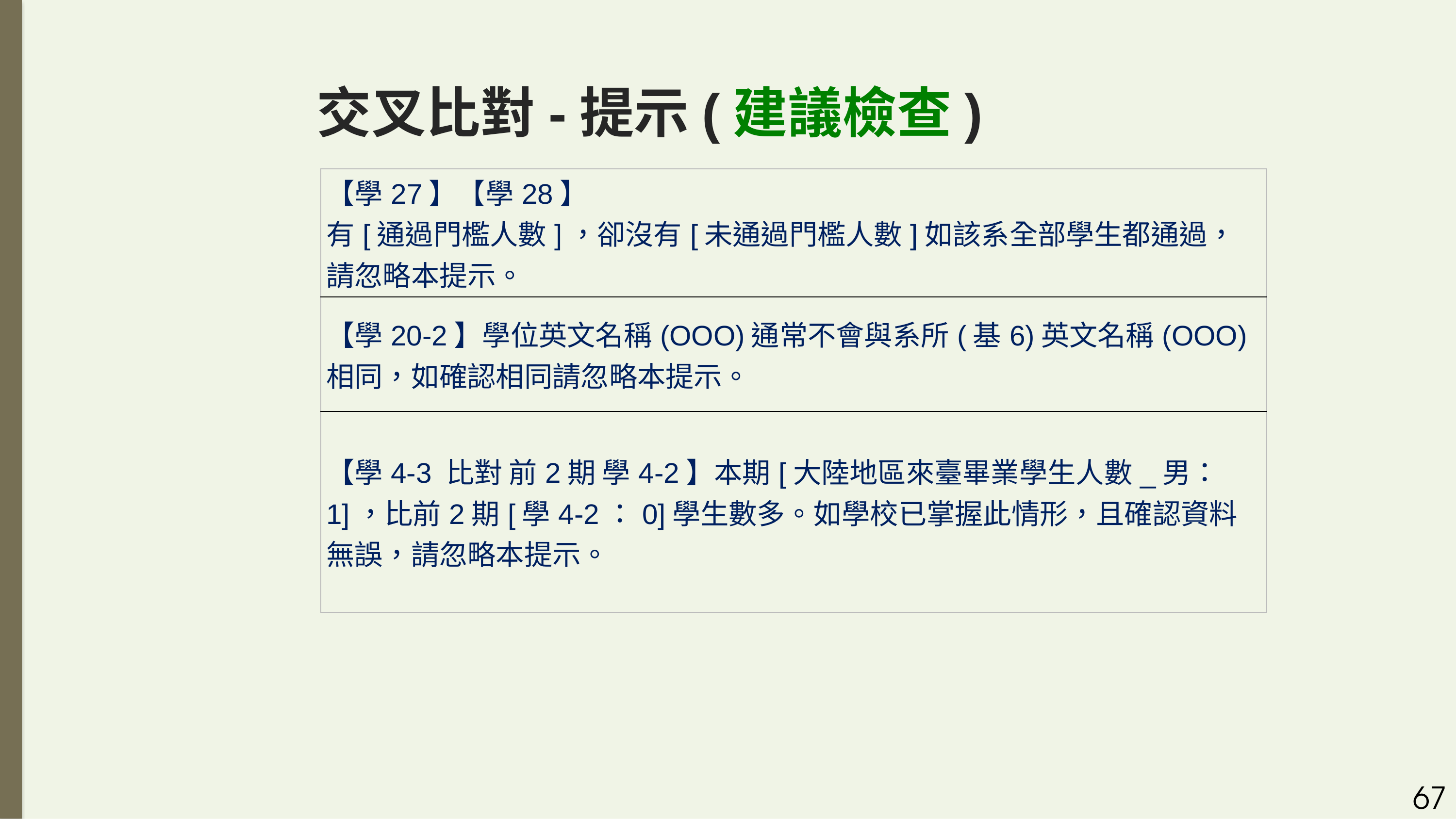

# 交叉比對-提示(建議檢查)
| 【學27】【學28】 有[通過門檻人數]，卻沒有[未通過門檻人數]如該系全部學生都通過，請忽略本提示。 |
| --- |
| 【學20-2】學位英文名稱(OOO)通常不會與系所(基6)英文名稱(OOO)相同，如確認相同請忽略本提示。 |
| 【學4-3 比對 前2期 學4-2】本期[大陸地區來臺畢業學生人數\_男：1]，比前2期[學4-2：0]學生數多。如學校已掌握此情形，且確認資料無誤，請忽略本提示。 |
67